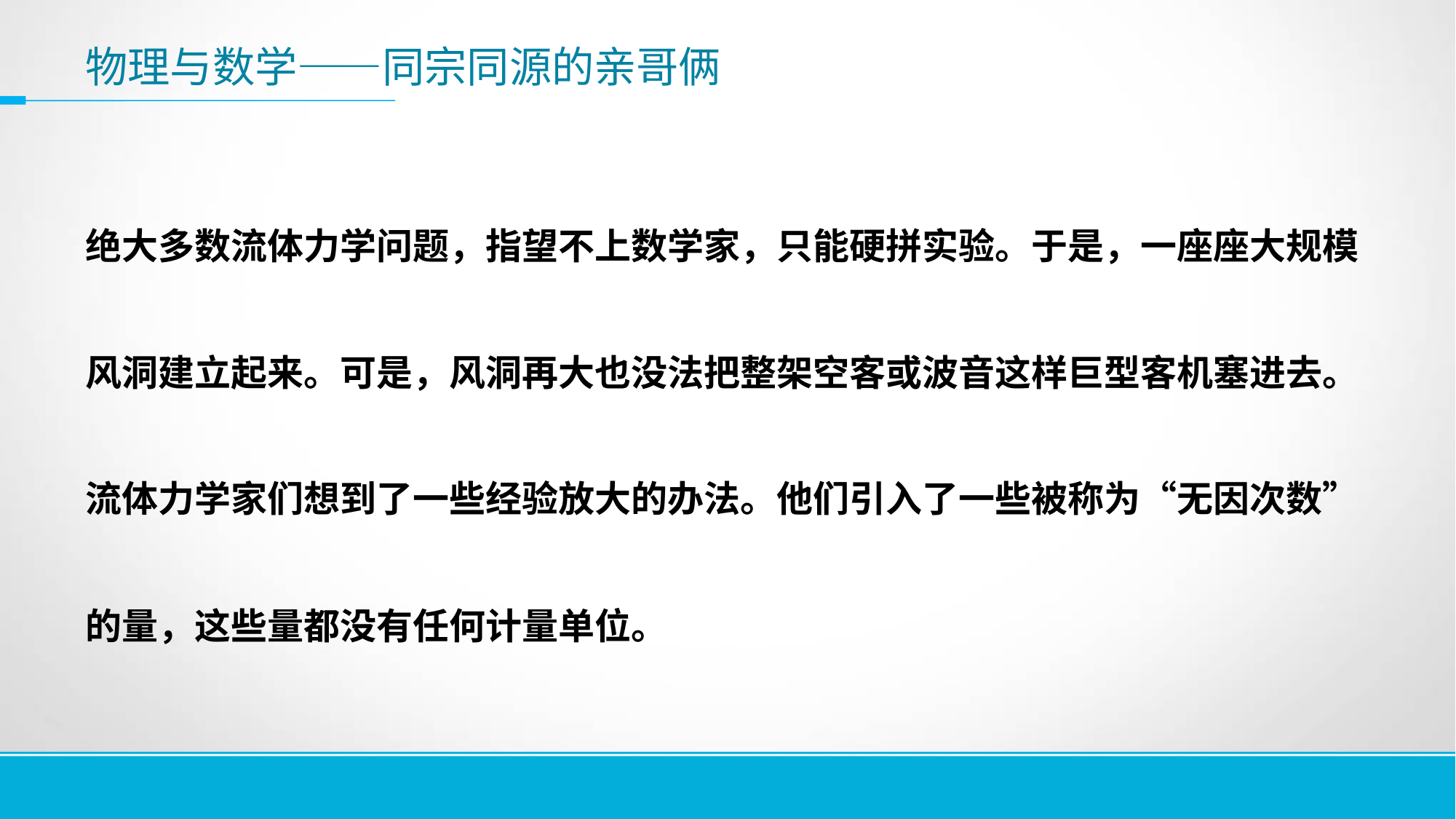

# 物理与数学——同宗同源的亲哥俩
绝大多数流体力学问题，指望不上数学家，只能硬拼实验。于是，一座座大规模风洞建立起来。可是，风洞再大也没法把整架空客或波音这样巨型客机塞进去。流体力学家们想到了一些经验放大的办法。他们引入了一些被称为“无因次数”的量，这些量都没有任何计量单位。